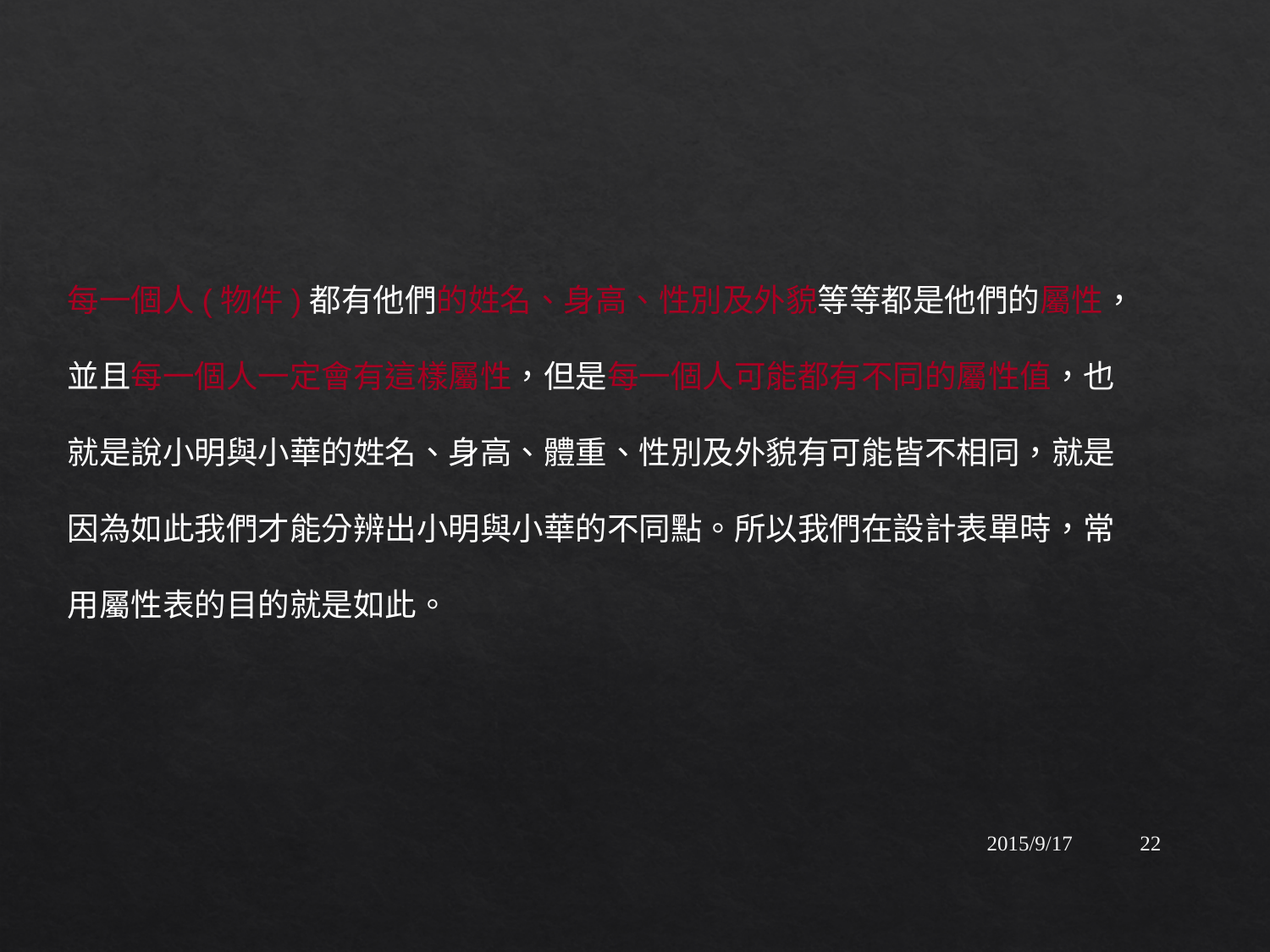

每一個人(物件)都有他們的姓名、身高、性別及外貌等等都是他們的屬性，並且每一個人一定會有這樣屬性，但是每一個人可能都有不同的屬性值，也就是說小明與小華的姓名、身高、體重、性別及外貌有可能皆不相同，就是因為如此我們才能分辨出小明與小華的不同點。所以我們在設計表單時，常用屬性表的目的就是如此。
2015/9/17
22